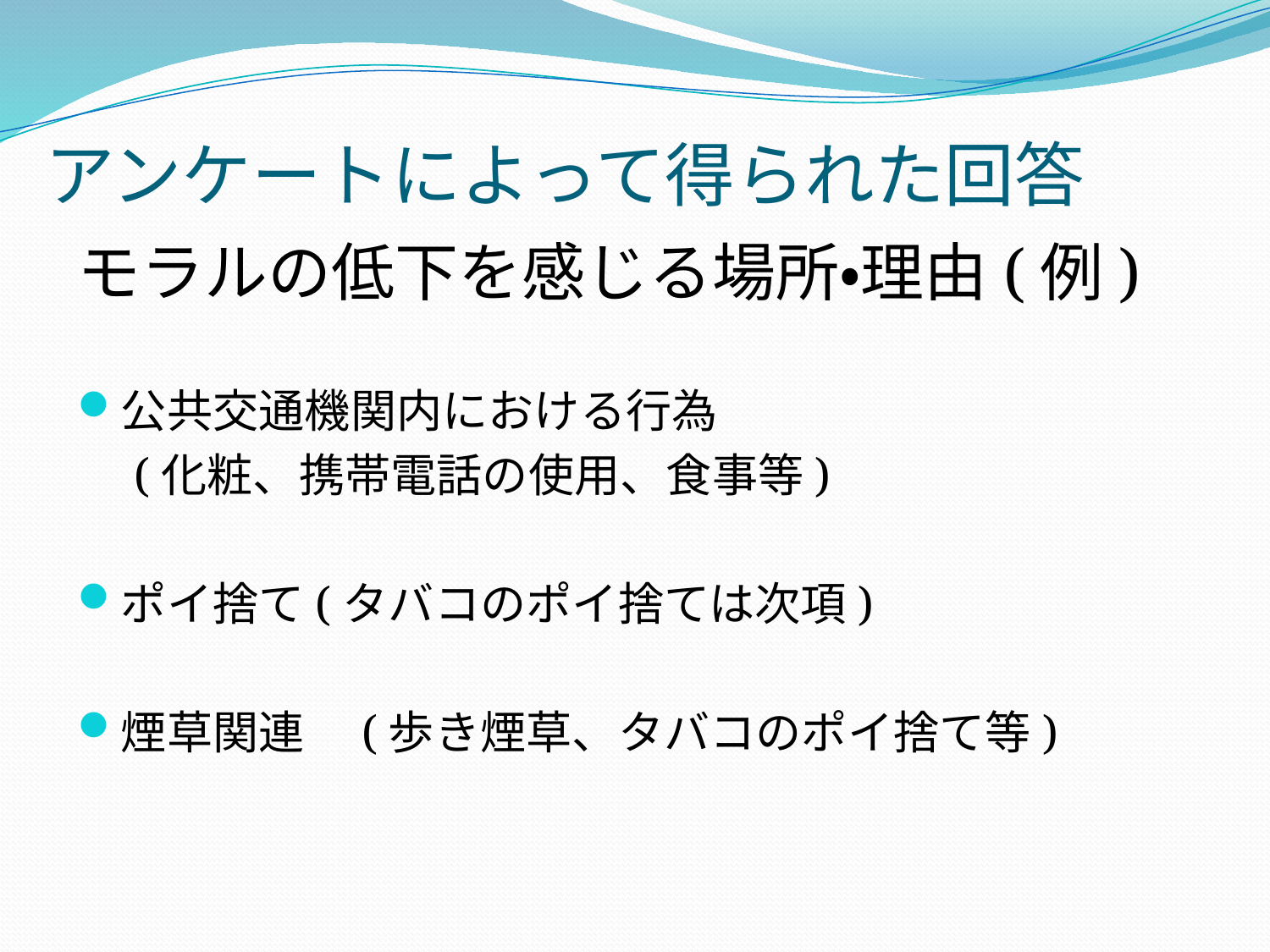

# アンケートによって得られた回答
モラルの低下を感じる場所・理由(例)

公共交通機関内における行為
　(化粧、携帯電話の使用、食事等)

ポイ捨て(タバコのポイ捨ては次項)

煙草関連　(歩き煙草、タバコのポイ捨て等)